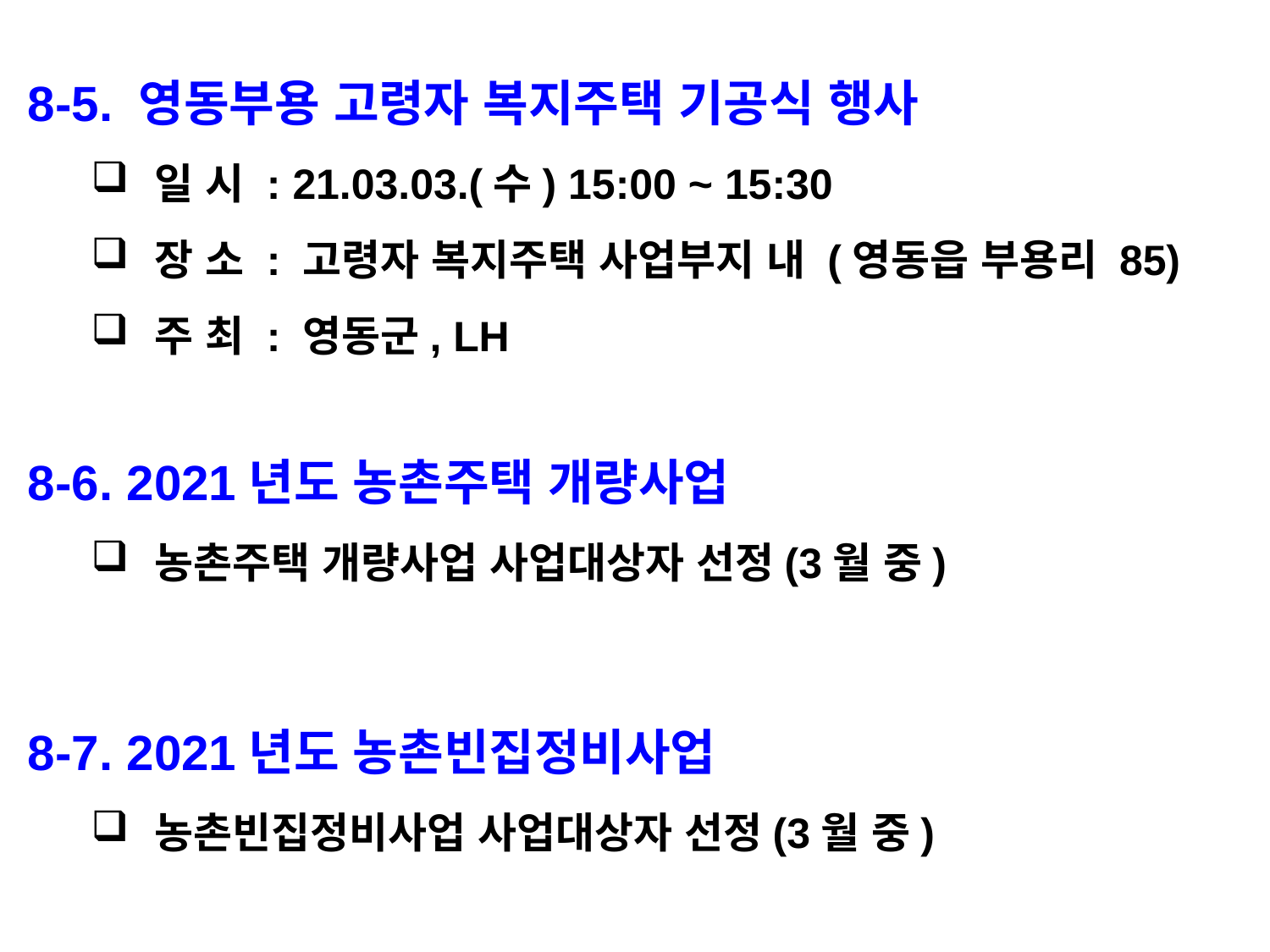

8-5. 영동부용 고령자 복지주택 기공식 행사
일 시 : 21.03.03.(수) 15:00 ~ 15:30
장 소 : 고령자 복지주택 사업부지 내 (영동읍 부용리 85)
주 최 : 영동군, LH
8-6. 2021년도 농촌주택 개량사업
농촌주택 개량사업 사업대상자 선정(3월 중)
8-7. 2021년도 농촌빈집정비사업
농촌빈집정비사업 사업대상자 선정(3월 중)